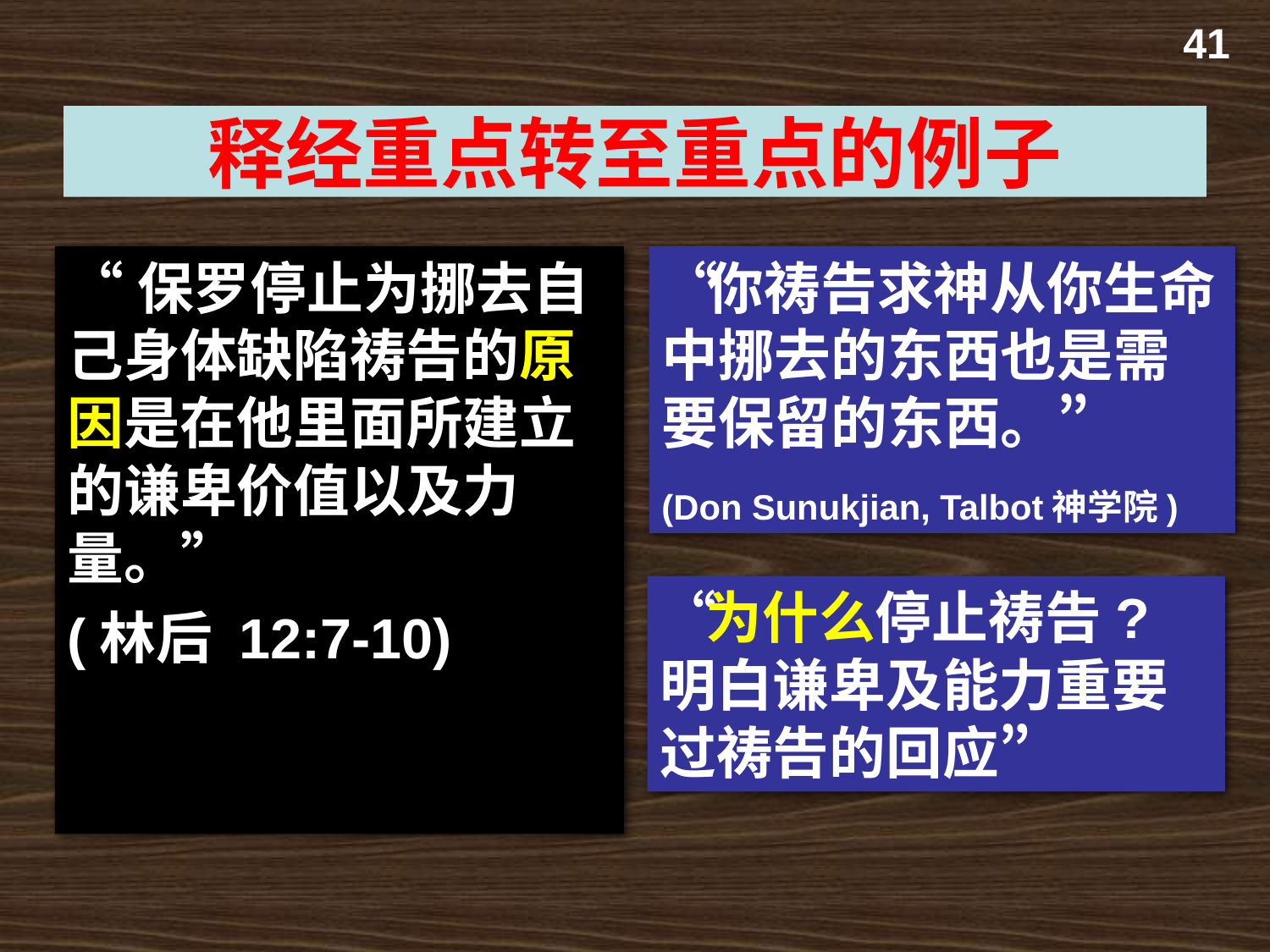

41
释经重点转至重点的例子
“保罗停止为挪去自己身体缺陷祷告的原因是在他里面所建立的谦卑价值以及力量。”
(林后 12:7-10)

“你祷告求神从你生命中挪去的东西也是需要保留的东西。”

(Don Sunukjian, Talbot神学院)
“为什么停止祷告? 明白谦卑及能力重要过祷告的回应”